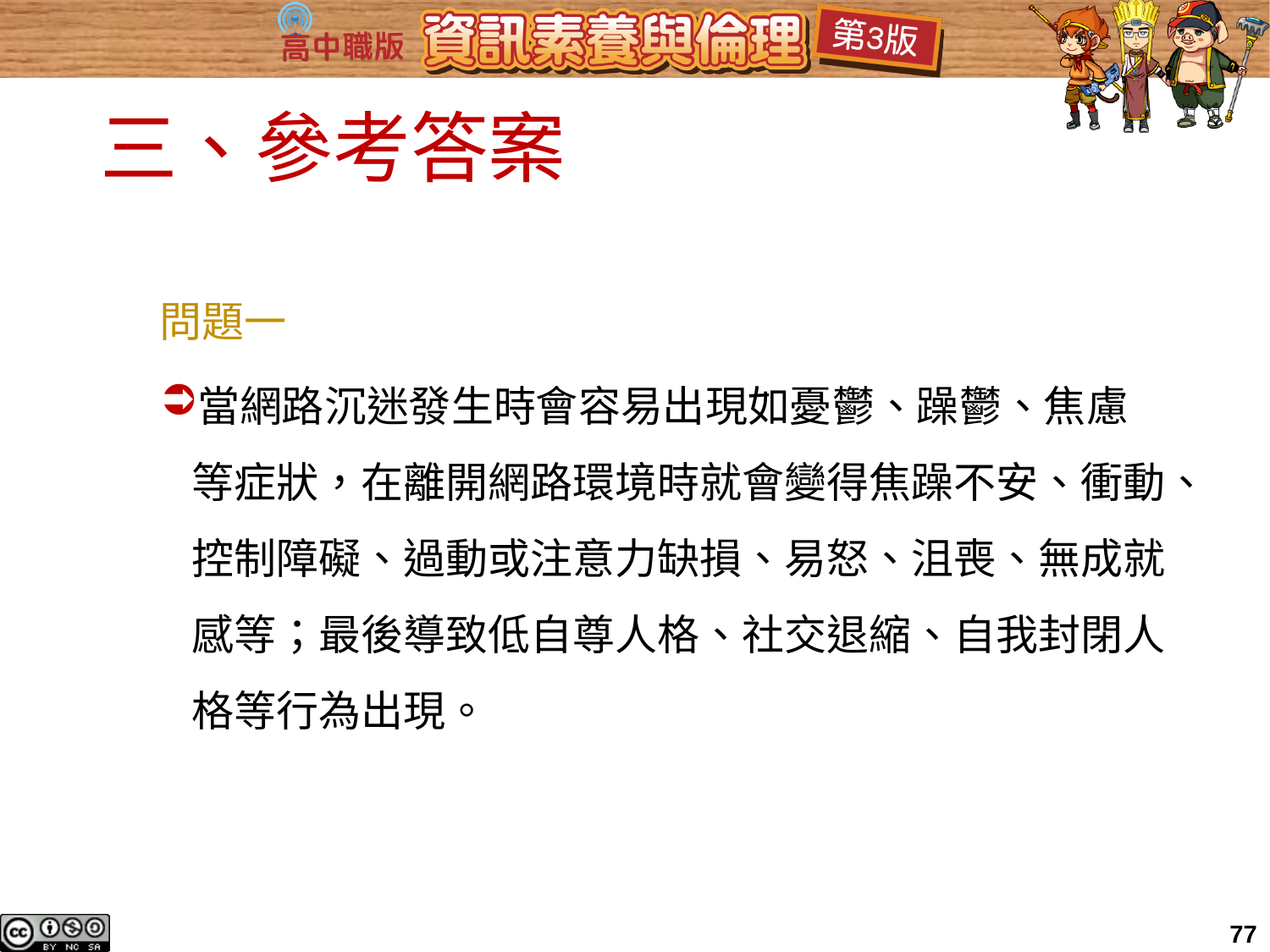

# 三、參考答案
問題一
當網路沉迷發生時會容易出現如憂鬱、躁鬱、焦慮等症狀，在離開網路環境時就會變得焦躁不安、衝動、控制障礙、過動或注意力缺損、易怒、沮喪、無成就感等；最後導致低自尊人格、社交退縮、自我封閉人格等行為出現。
77